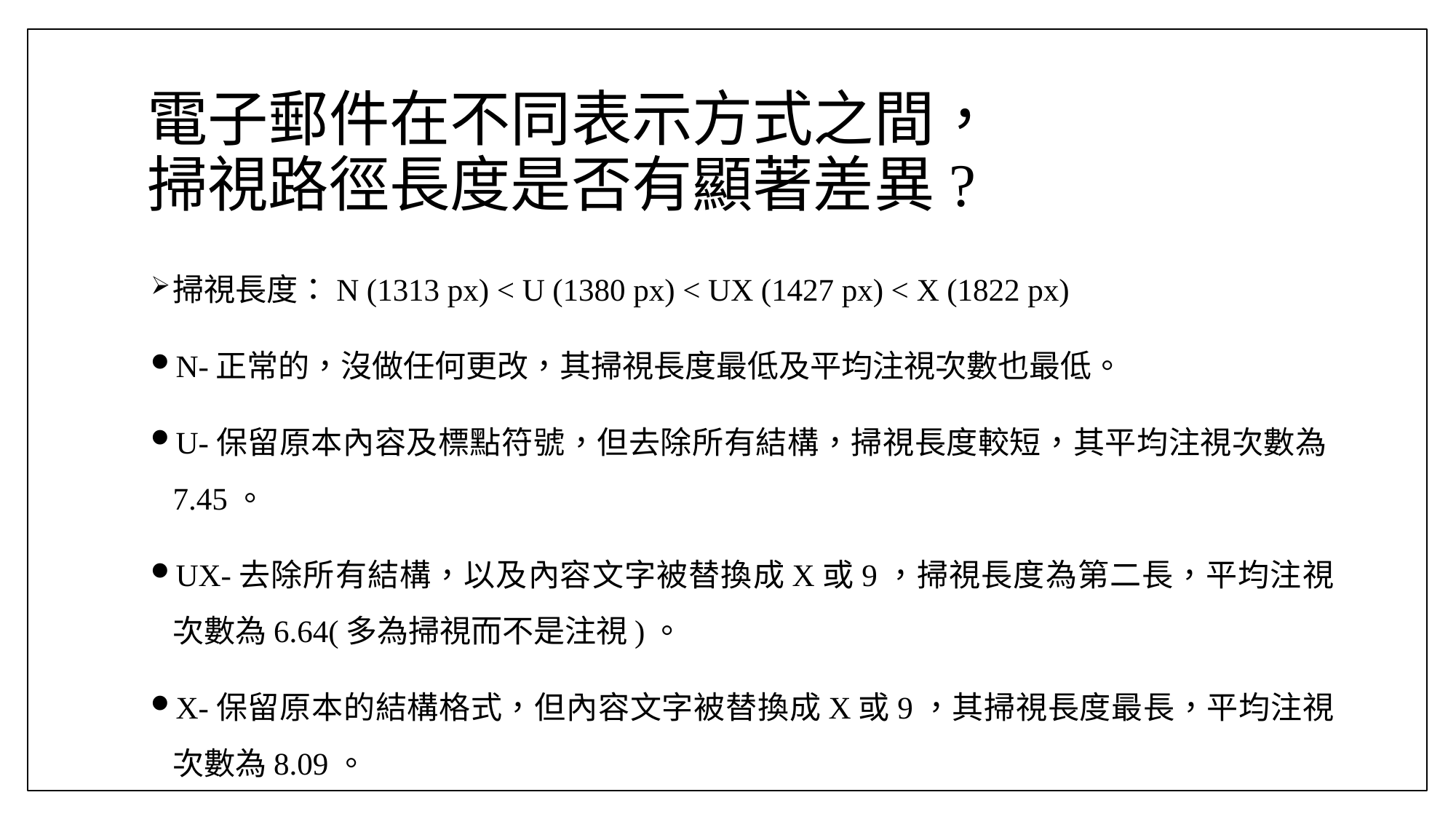

# 電子郵件在不同表示方式之間， 掃視路徑長度是否有顯著差異?
掃視長度：N (1313 px) < U (1380 px) < UX (1427 px) < X (1822 px)
N-正常的，沒做任何更改，其掃視長度最低及平均注視次數也最低。
U-保留原本內容及標點符號，但去除所有結構，掃視長度較短，其平均注視次數為7.45。
UX-去除所有結構，以及內容文字被替換成X或9，掃視長度為第二長，平均注視次數為6.64(多為掃視而不是注視)。
X-保留原本的結構格式，但內容文字被替換成X或9，其掃視長度最長，平均注視次數為8.09。